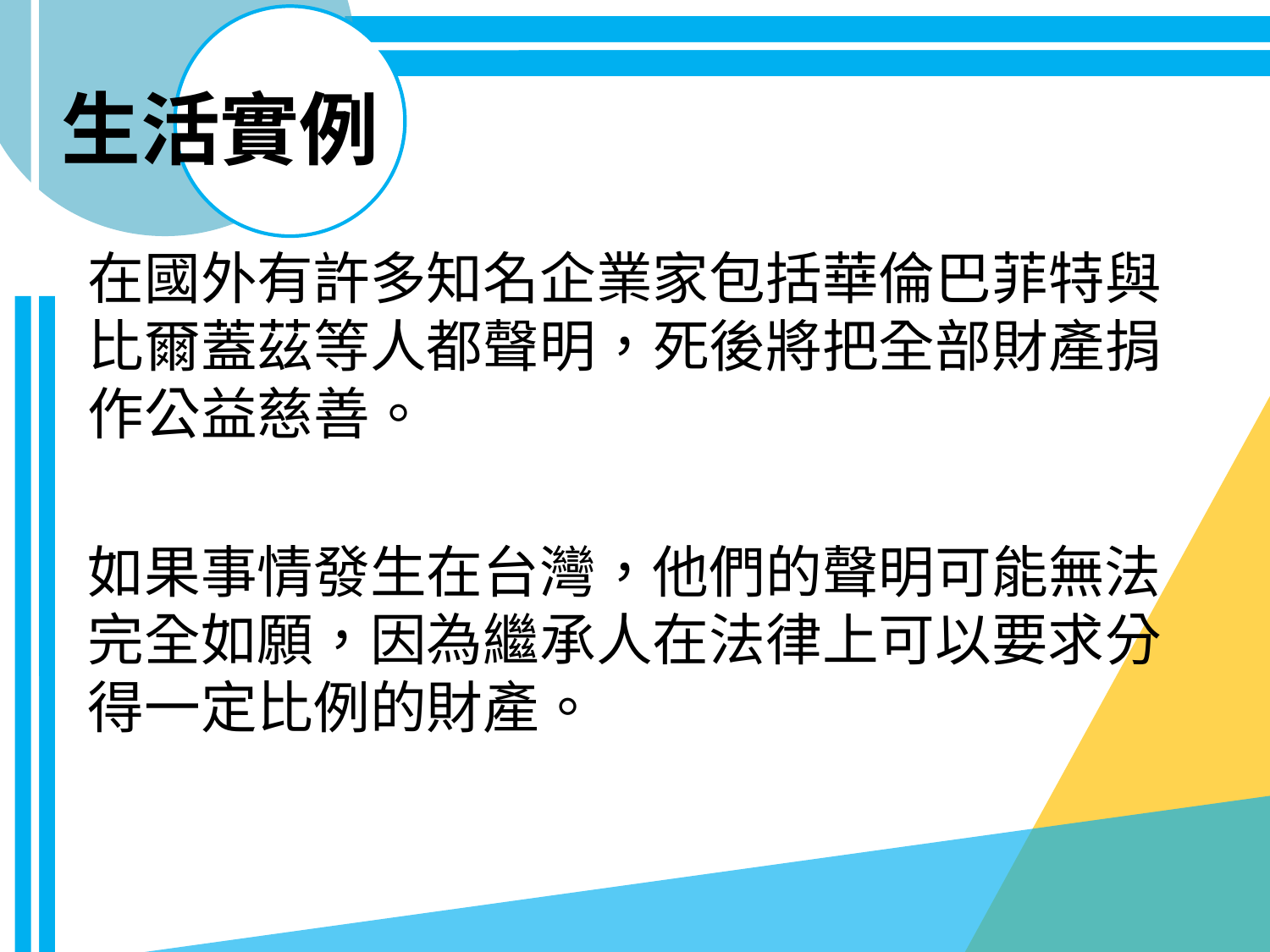

# 生活實例
在國外有許多知名企業家包括華倫巴菲特與比爾蓋茲等人都聲明，死後將把全部財產捐作公益慈善。

如果事情發生在台灣，他們的聲明可能無法完全如願，因為繼承人在法律上可以要求分得一定比例的財產。